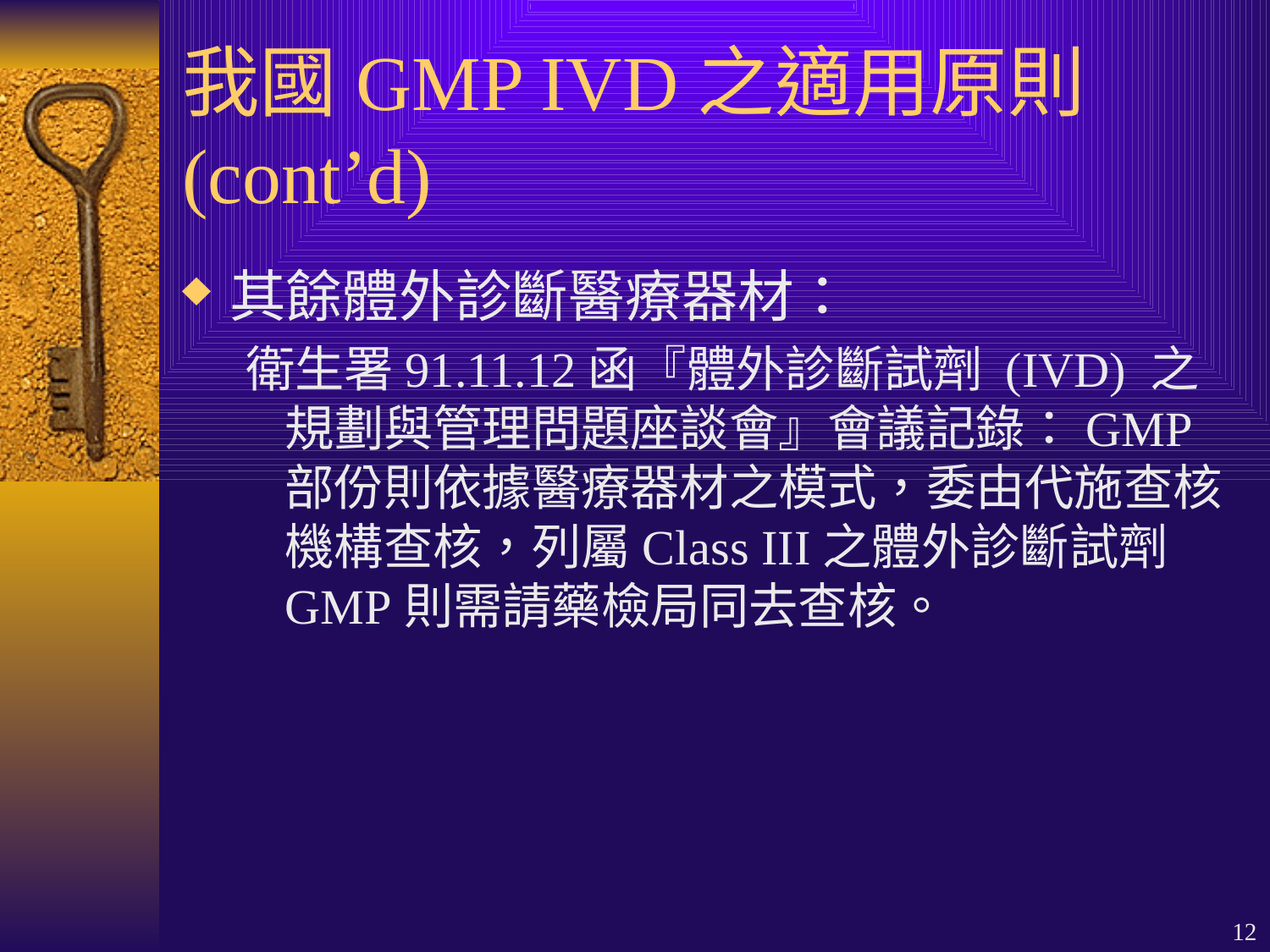

# 我國GMP IVD之適用原則(cont’d)
其餘體外診斷醫療器材：
衛生署91.11.12函『體外診斷試劑 (IVD) 之規劃與管理問題座談會』會議記錄：GMP部份則依據醫療器材之模式，委由代施查核機構查核，列屬Class III之體外診斷試劑GMP則需請藥檢局同去查核。
12